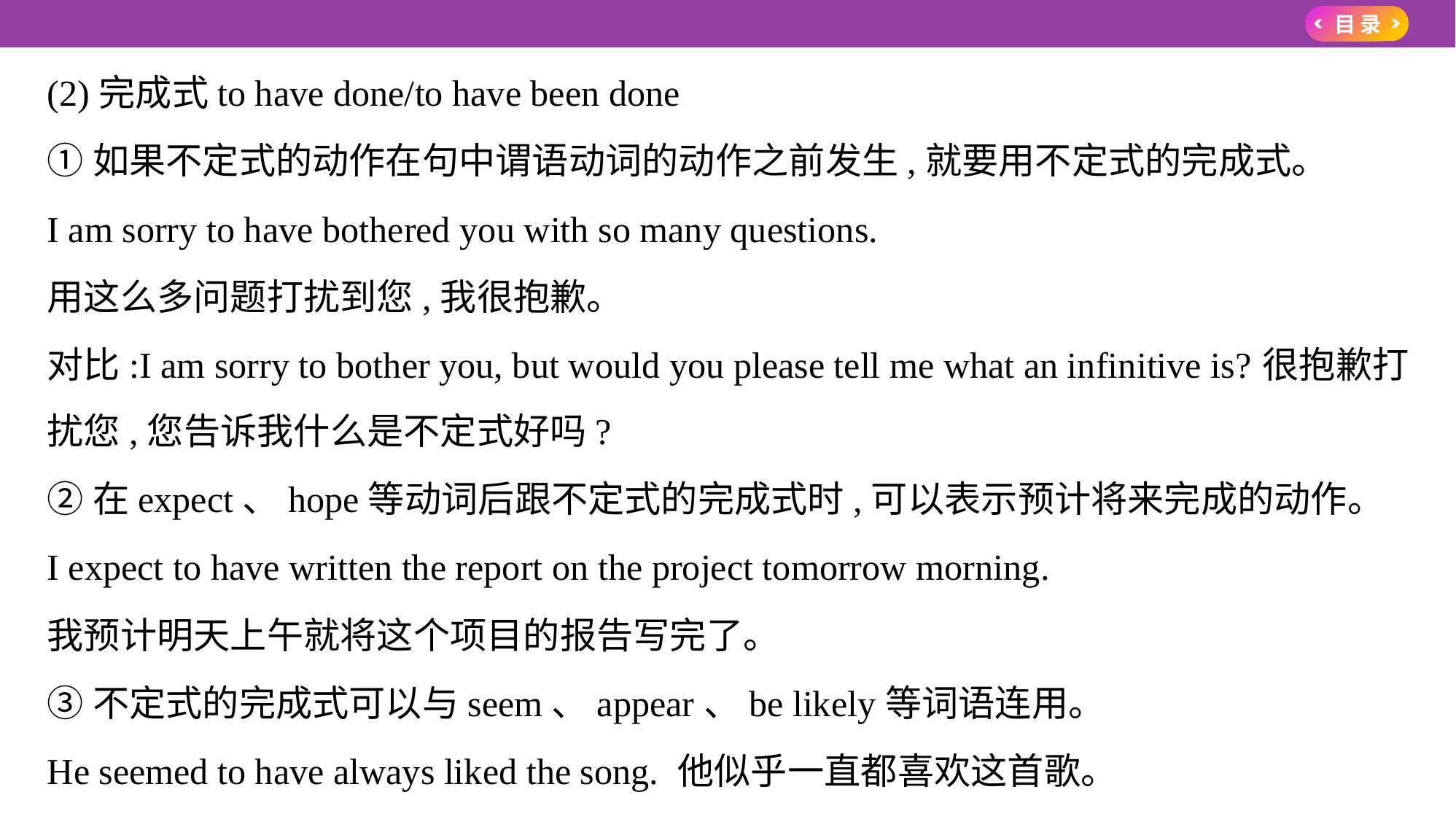

(2)完成式to have done/to have been done
①如果不定式的动作在句中谓语动词的动作之前发生,就要用不定式的完成式。
I am sorry to have bothered you with so many questions.
用这么多问题打扰到您,我很抱歉。
对比:I am sorry to bother you, but would you please tell me what an infinitive is?很抱歉打
扰您,您告诉我什么是不定式好吗?
②在expect、hope等动词后跟不定式的完成式时,可以表示预计将来完成的动作。
I expect to have written the report on the project tomorrow morning.
我预计明天上午就将这个项目的报告写完了。
③不定式的完成式可以与seem、appear、be likely等词语连用。
He seemed to have always liked the song. 他似乎一直都喜欢这首歌。